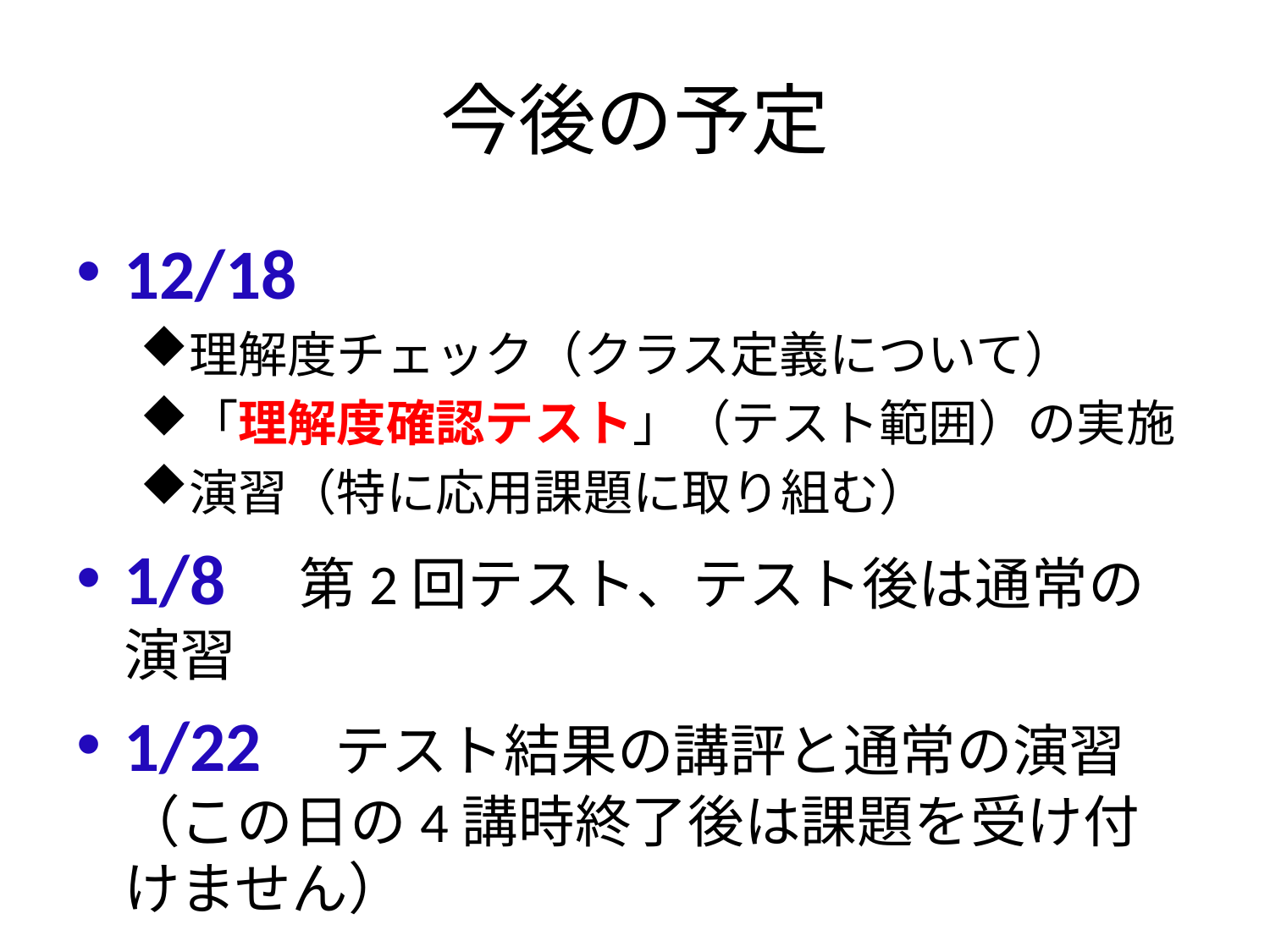

# 今後の予定
12/18
理解度チェック（クラス定義について）
「理解度確認テスト」（テスト範囲）の実施
演習（特に応用課題に取り組む）
1/8　第2回テスト、テスト後は通常の演習
1/22　テスト結果の講評と通常の演習（この日の4講時終了後は課題を受け付けません）